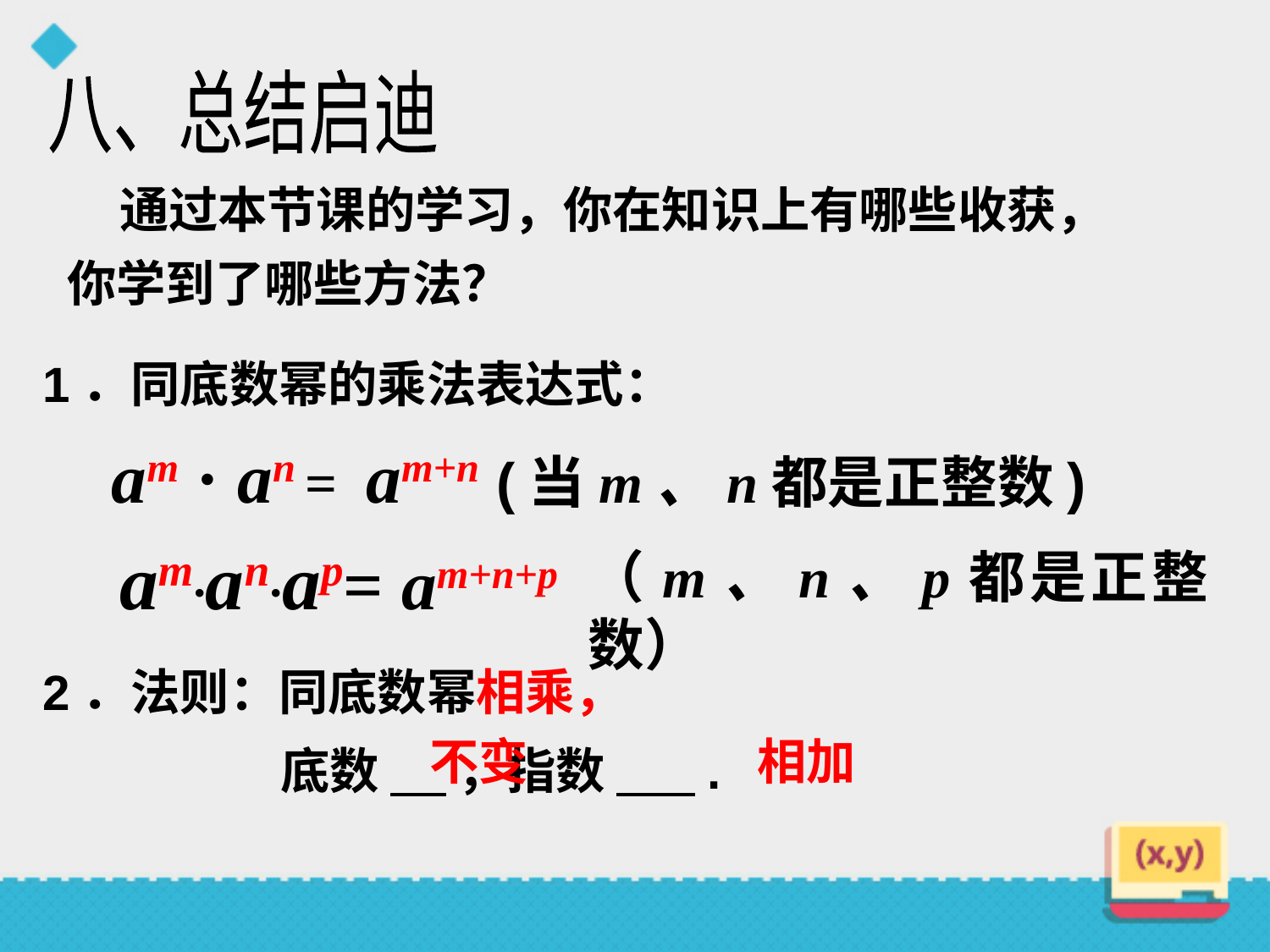

八、总结启迪
   通过本节课的学习，你在知识上有哪些收获，
你学到了哪些方法？
1．同底数幂的乘法表达式：
am · an =  am+n (当m、n都是正整数)
 am·an·ap= am+n+p
（m、n、p都是正整数）
2．法则：同底数幂相乘，
不变
相加
底数       ，指数        .